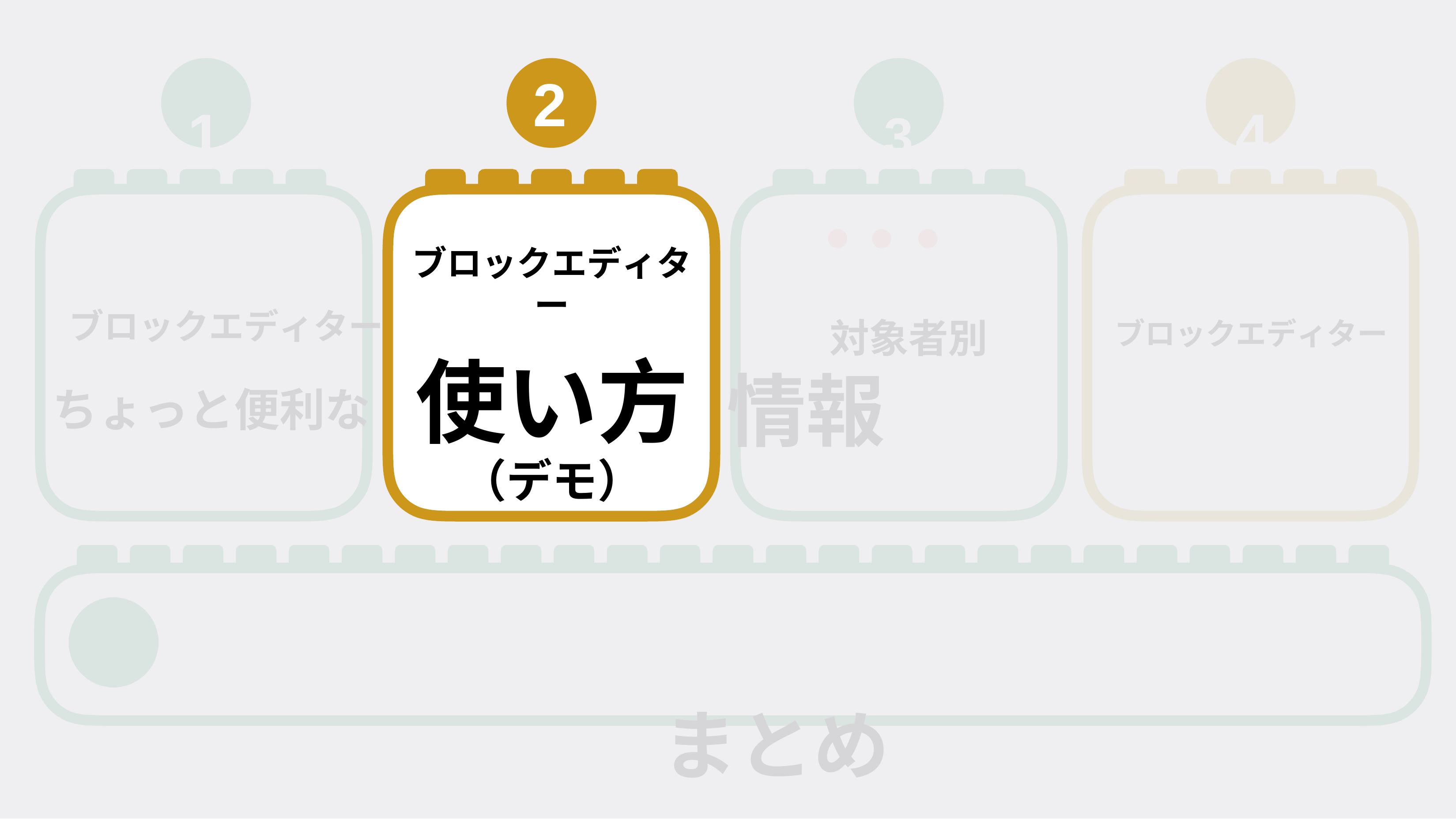

1	3	4

ブロックエディター	対象者別	ブロックエディター
とは	ポイント集	の得方
ちょっと便利な	情報

5	まとめ

2

ブロックエディター
使い方
（デモ）